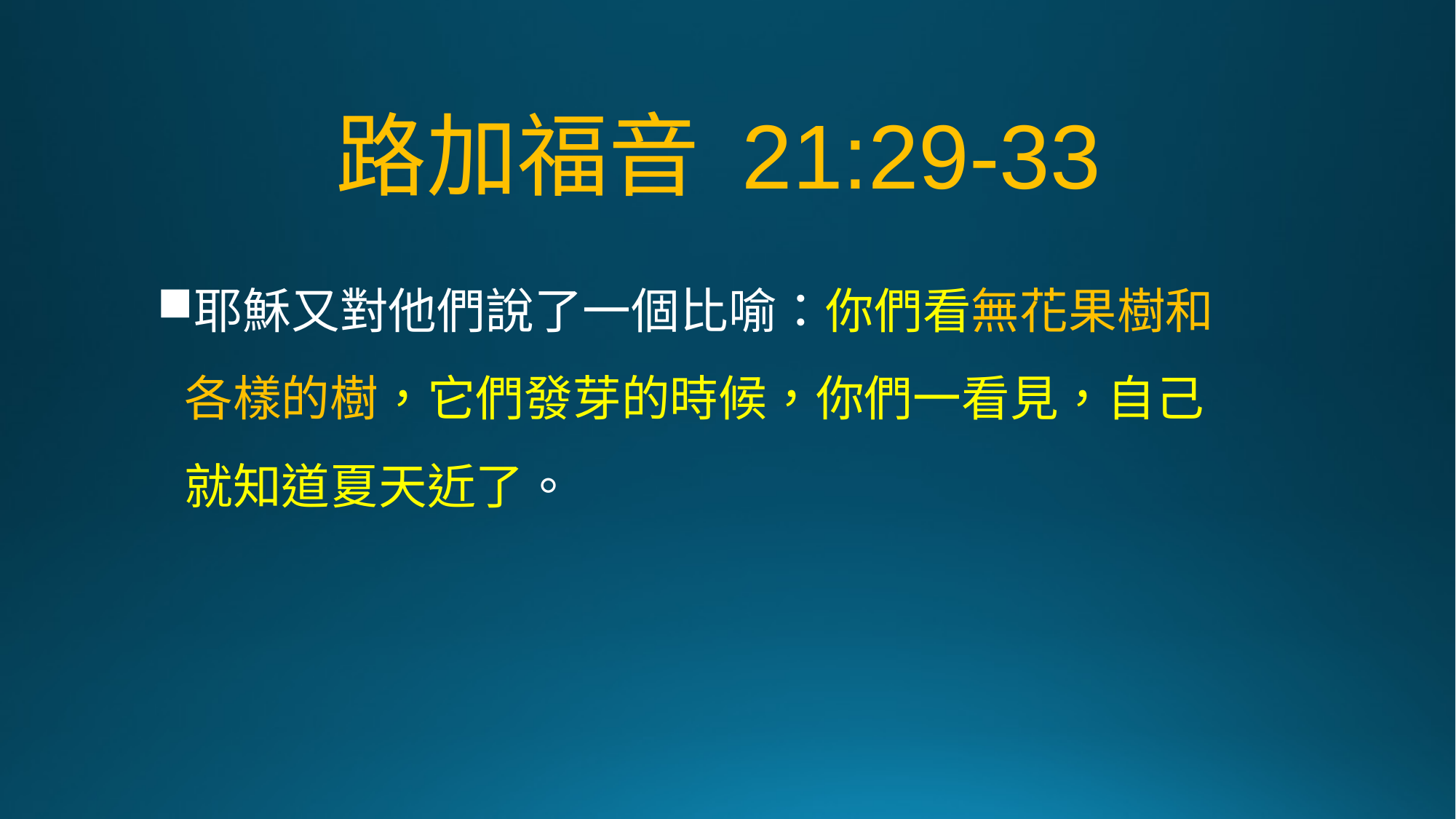

# 路加福音 21:29-33
耶穌又對他們說了一個比喻：你們看無花果樹和各樣的樹，它們發芽的時候，你們一看見，自己就知道夏天近了。